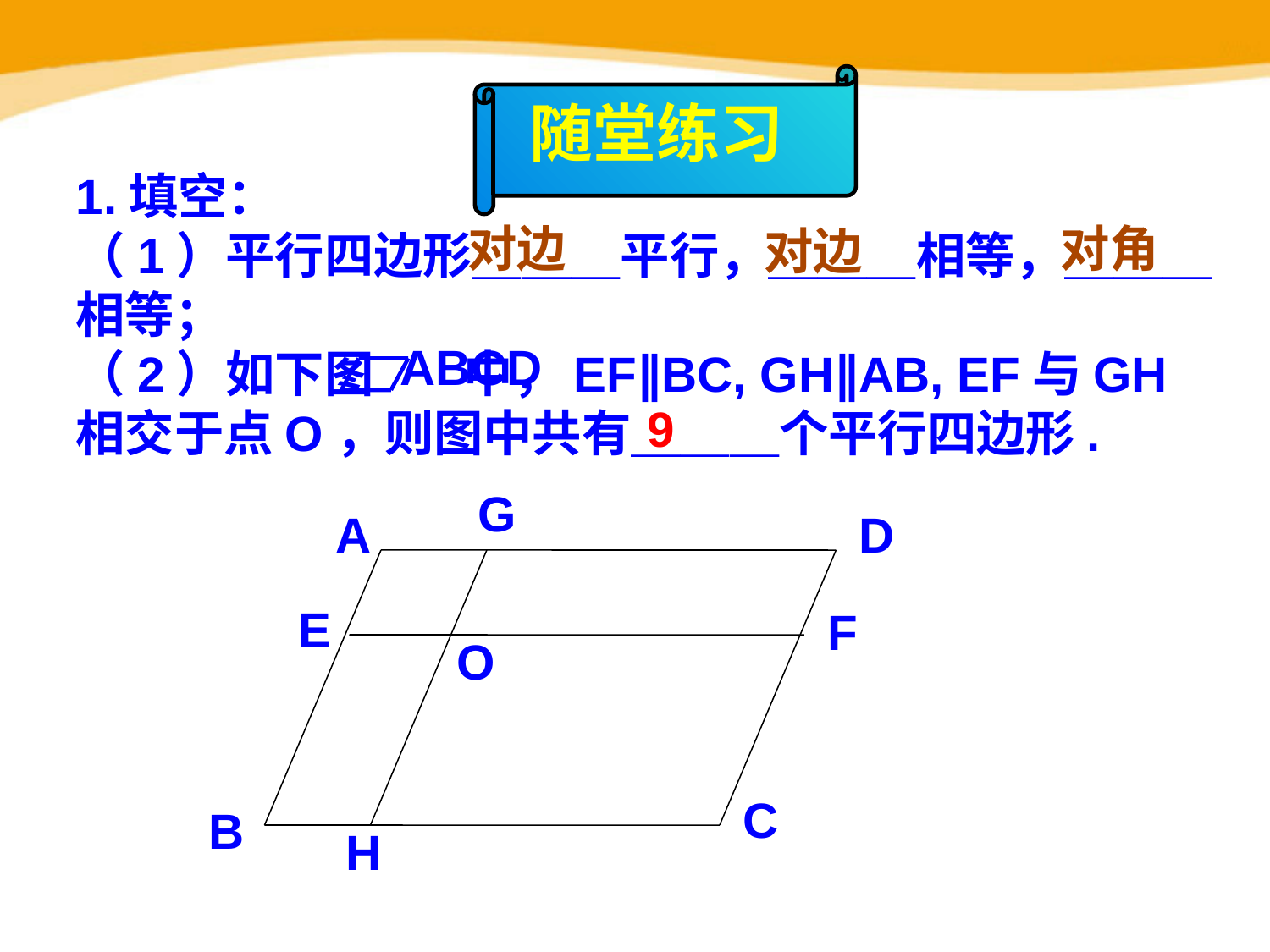

随堂练习
1.填空：
（1）平行四边形＿＿＿平行，＿＿＿相等，＿＿＿相等；
（2）如下图        中，EF∥BC, GH∥AB, EF与GH相交于点O，则图中共有＿＿＿个平行四边形.
ABCD

对边
对角
对边
9
G
A
D
E
F
O
C
B
H